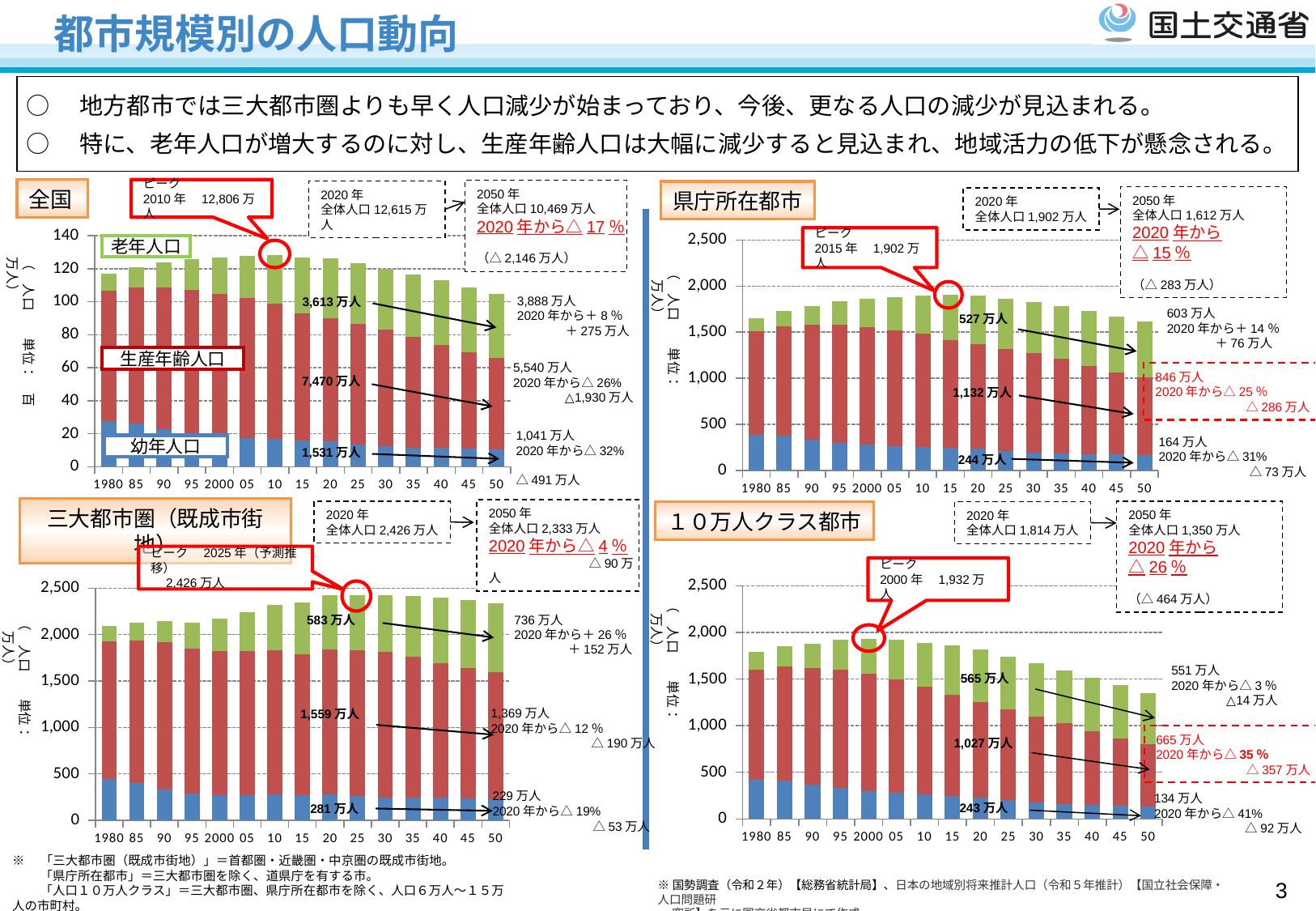

# 都市規模別の人口動向
○　地方都市では三大都市圏よりも早く人口減少が始まっており、今後、更なる人口の減少が見込まれる。
○　特に、老年人口が増大するのに対し、生産年齢人口は大幅に減少すると見込まれ、地域活力の低下が懸念される。
ピーク
2010年　12,806万人
全国
2050年
全体人口10,469万人
2020年から△17％
　　　　　　　　（△2,146万人）
2020年
全体人口12,615万人
県庁所在都市
2050年
全体人口1,612万人
2020年から△15％
　　　　　　　　（△283万人）
2020年
全体人口1,902万人

### Chart

| Category | 年少人口 | 生産年齢人口 | 老年人口 |
|---|---|---|---|
| 1980 | 27.523574 | 78.884159 | 10.652586 |
| 85 | 26.041688 | 82.535313 | 12.471884 |
| 90 | 22.541902 | 86.141099 | 14.927909 |
| 95 | 20.032623 | 87.260168 | 18.277265 |
| 2000 | 18.504169 | 86.381213 | 22.040107 |
| 05 | 17.582902 | 84.422209 | 25.762205 |
| 10 | 16.928085 | 81.669983 | 29.457239 |
| 15 | 15.942498 | 77.124722 | 33.820615 |
| 20 | 15.313412 | 74.70457 | 36.128092 |
| 25 | 13.632523 | 73.101025 | 36.528902 |
| 30 | 12.397005 | 70.756831 | 36.961947 |
| 35 | 11.691191 | 67.215552 | 37.732157 |
| 40 | 11.419046 | 62.133374 | 39.284984 |
| 45 | 11.026929 | 58.322917 | 39.451493 |
| 50 | 10.406125 | 55.402035 | 38.878226 |

### Chart

| Category | 年少人口 | 生産年齢人口 | 老年人口 |
|---|---|---|---|
| 1980 | 387.7058 | 1122.0918 | 139.4897 |
| 85 | 378.1562 | 1184.766 | 166.2552 |
| 90 | 337.0272 | 1245.2399 | 203.1157 |
| 95 | 301.3309 | 1278.3625 | 252.3522 |
| 2000 | 277.4341 | 1275.6934 | 306.1436 |
| 05 | 263.0011 | 1259.1877 | 357.2697 |
| 10 | 255.3326 | 1225.5966 | 411.26 |
| 15 | 243.5557 | 1174.3966 | 483.9247 |
| 20 | 236.9834 | 1131.6578 | 527.2084 |
| 25 | 211.1997 | 1109.6228 | 541.637 |
| 30 | 192.9735 | 1076.486 | 555.998 |
| 35 | 182.3711 | 1027.2679 | 571.9935 |
| 40 | 178.146 | 951.1576 | 600.8758 |
| 45 | 172.551 | 891.391 | 608.6567 |
| 50 | 163.5026 | 845.705 | 603.2409 |
ピーク
2015年　1,902万人
老年人口

（　人口　　単位：　百万人）
（　人口　　単位：　万人）

3,888万人
2020年から＋8％
                ＋275万人
3,613万人
603万人
2020年から＋14％
                ＋76万人
527万人
生産年齢人口
5,540万人
2020年から△26%
               △1,930万人
846万人
2020年から△25％
　　　　　　　 △286万人
7,470万人
1,132万人
1,041万人
2020年から△32%
　　　　　　　 △491万人
164万人
2020年から△31%
　　　　　　　 △73万人
幼年人口
1,531万人
244万人
三大都市圏（既成市街地）
2050年
全体人口2,333万人
2020年から△4％
　　　　　　　　△90万人
2020年
全体人口2,426万人
2050年
全体人口1,350万人
2020年から△26％
　　　　　　　　（△464万人）
2020年
全体人口1,814万人
１０万人クラス都市
ピーク　2025年（予測推移）
　2,426万人
ピーク
2000年　1,932万人

### Chart

| Category | 年少人口 | 生産年齢人口 | 老年人口 |
|---|---|---|---|
| 1980 | 421.4072 | 1183.0293 | 191.081 |
| 85 | 410.9286 | 1221.3182 | 221.5558 |
| 90 | 364.584 | 1251.1011 | 263.8679 |
| 95 | 329.0975 | 1269.3927 | 320.7012 |
| 2000 | 300.3351 | 1255.266 | 376.2771 |
| 05 | 277.4845 | 1218.9233 | 422.4124 |
| 10 | 259.69 | 1161.9667 | 465.2316 |
| 15 | 242.9865 | 1087.6335 | 527.5724 |
| 20 | 226.5409 | 1022.5377 | 565.1423 |
| 25 | 198.0257 | 972.7887 | 570.9032 |
| 30 | 174.3229 | 925.2205 | 568.7367 |
| 35 | 159.295 | 867.1228 | 565.1409 |
| 40 | 152.1769 | 785.6694 | 574.2961 |
| 45 | 144.5845 | 718.8815 | 567.5656 |
| 50 | 134.4547 | 665.061 | 550.6818 |

### Chart

| Category | 年少人口 | 生産年齢人口 | 老年人口 |
|---|---|---|---|
| 1980 | 447.802 | 1479.7068 | 166.6263 |
| 85 | 400.7123 | 1534.2808 | 193.577 |
| 90 | 333.3823 | 1585.1867 | 227.5001 |
| 95 | 288.5774 | 1562.1175 | 274.2048 |
| 2000 | 273.3252 | 1552.8027 | 342.3666 |
| 05 | 273.6351 | 1550.0177 | 415.2578 |
| 10 | 277.5676 | 1555.4134 | 482.7846 |
| 15 | 273.7024 | 1516.0186 | 552.5573 |
| 20 | 281.0823 | 1558.8404 | 583.3205 |
| 25 | 257.7416 | 1577.6953 | 590.2867 |
| 30 | 245.3922 | 1567.1839 | 612.4196 |
| 35 | 240.8154 | 1523.9038 | 651.8408 |
| 40 | 241.5019 | 1453.3229 | 703.3139 |
| 45 | 237.9096 | 1405.1919 | 726.4166 |
| 50 | 228.5726 | 1368.9499 | 735.7485 |
（　人口　　単位：　万人）
（　人口　　単位：　万人）
736万人
2020年から＋26％
                  ＋152万人
583万人

551万人
2020年から△3％
                △14万人
565万人
1,369万人
2020年から△12％
　　　　　　　　△190万人
1,559万人
665万人
2020年から△35％
　　　　　　　 △357万人
1,027万人
229万人
2020年から△19%
　　　　　　　　△53万人
134万人
2020年から△41%
　　　　　　　 △92万人
243万人
281万人
※　「三大都市圏（既成市街地）」＝首都圏・近畿圏・中京圏の既成市街地。
　　 「県庁所在都市」＝三大都市圏を除く、道県庁を有する市。
　　 「人口１０万人クラス」＝三大都市圏、県庁所在都市を除く、人口６万人～１５万人の市町村。
3
※国勢調査（令和２年）【総務省統計局】、日本の地域別将来推計人口（令和５年推計）【国立社会保障・人口問題研
　 究所】を元に国交省都市局にて作成。